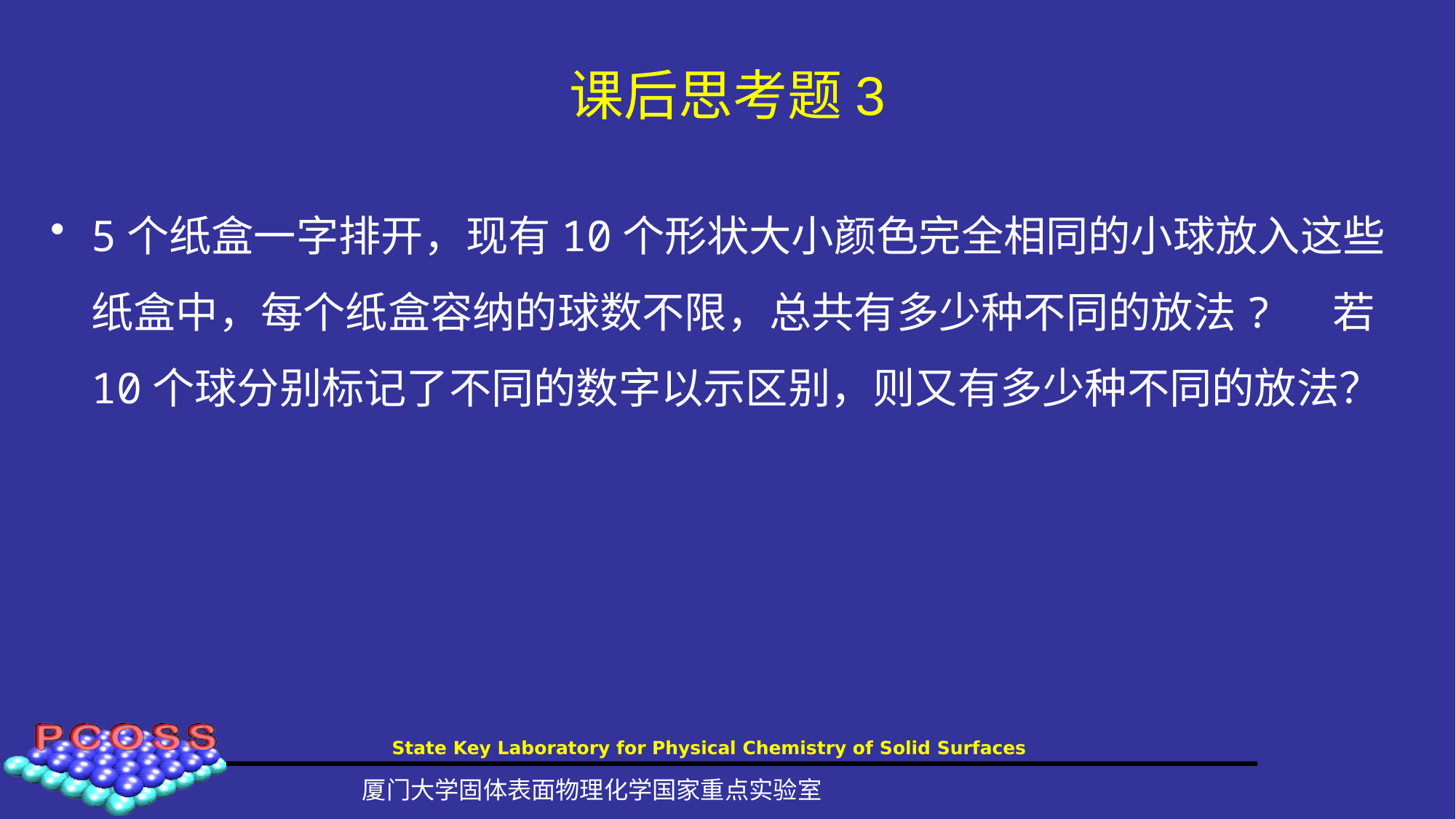

# 课后思考题3
5个纸盒一字排开，现有10个形状大小颜色完全相同的小球放入这些纸盒中，每个纸盒容纳的球数不限，总共有多少种不同的放法?  若10个球分别标记了不同的数字以示区别，则又有多少种不同的放法？